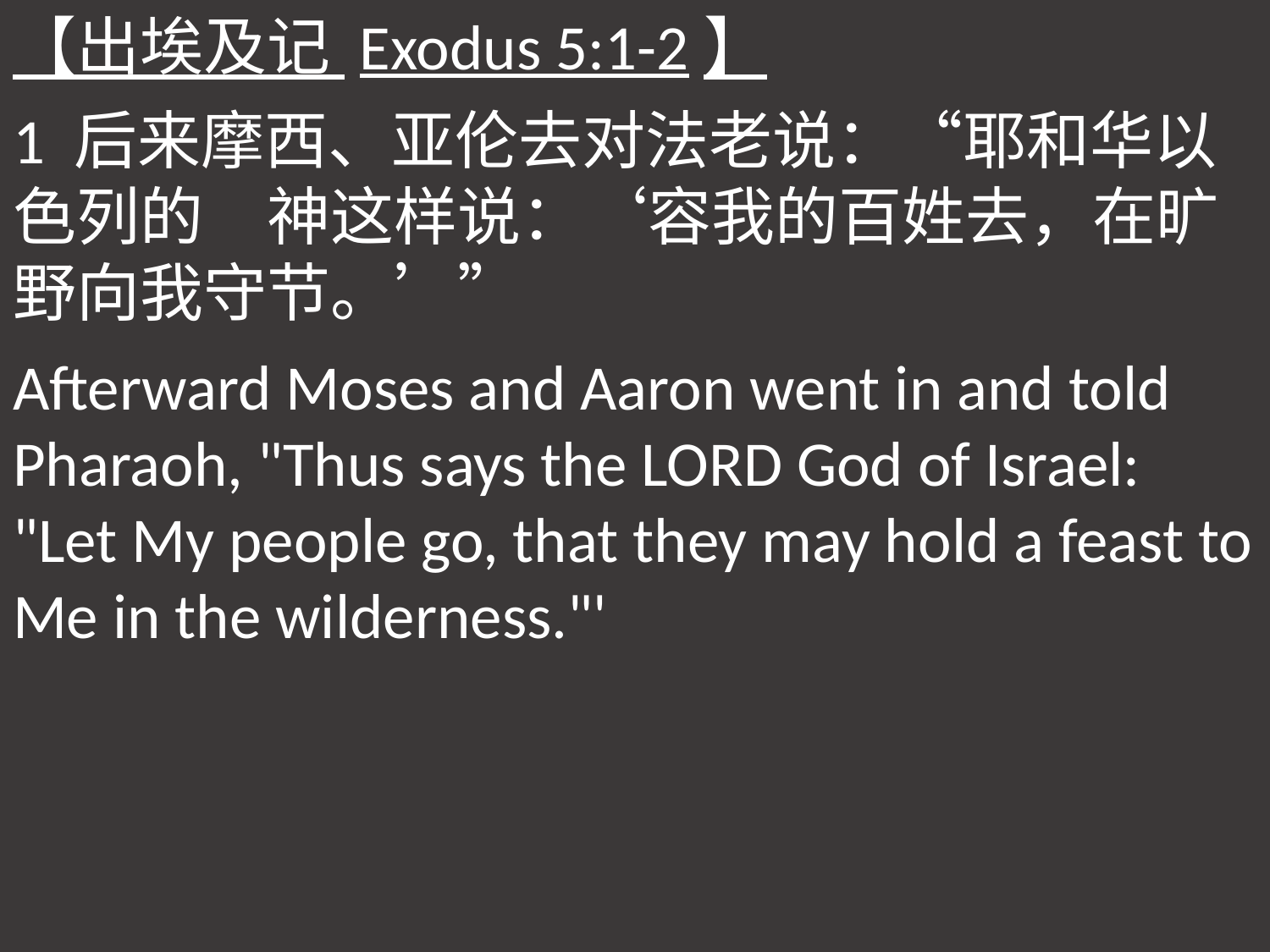

【出埃及记 Exodus 5:1-2】
1 后来摩西、亚伦去对法老说：“耶和华以色列的　神这样说：‘容我的百姓去，在旷野向我守节。’”
Afterward Moses and Aaron went in and told Pharaoh, "Thus says the LORD God of Israel: "Let My people go, that they may hold a feast to Me in the wilderness."'